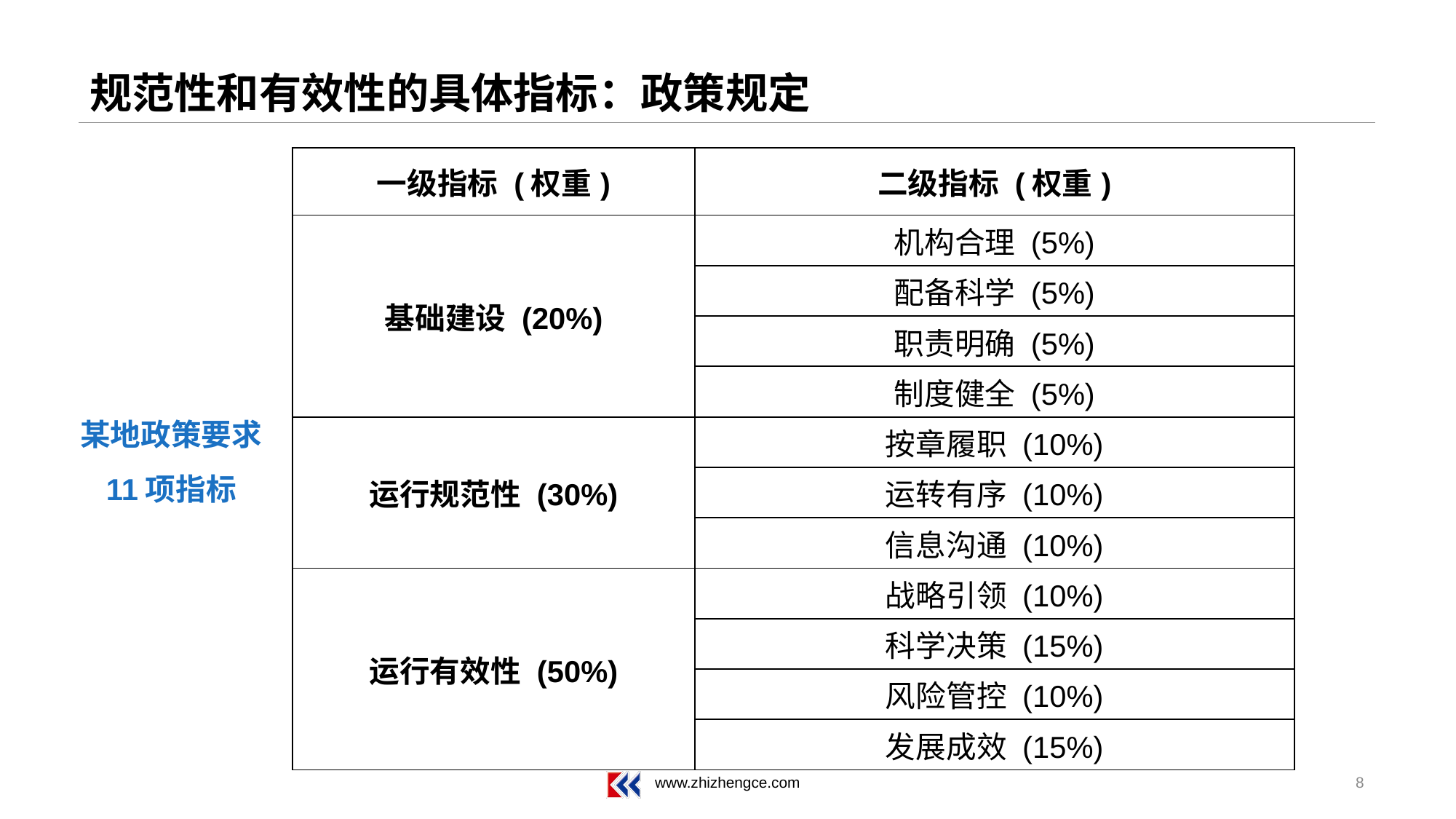

# 规范性和有效性的具体指标：政策规定
| 一级指标 (权重) | 二级指标 (权重) |
| --- | --- |
| 基础建设 (20%) | 机构合理 (5%) |
|  | 配备科学 (5%) |
|  | 职责明确 (5%) |
|  | 制度健全 (5%) |
| 运行规范性 (30%) | 按章履职 (10%) |
|  | 运转有序 (10%) |
|  | 信息沟通 (10%) |
| 运行有效性 (50%) | 战略引领 (10%) |
|  | 科学决策 (15%) |
|  | 风险管控 (10%) |
|  | 发展成效 (15%) |
某地政策要求
11项指标
8